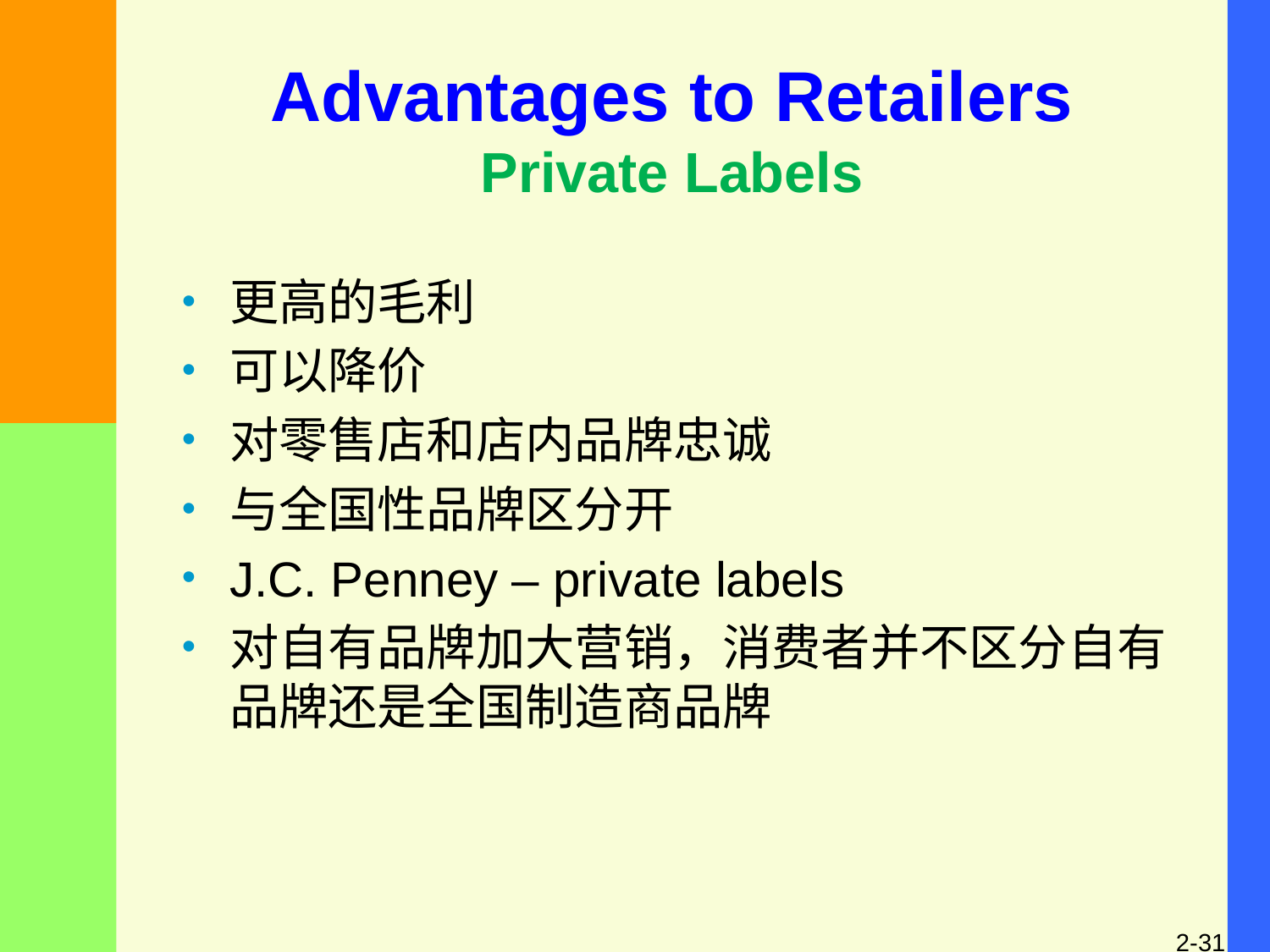

Advantages to Retailers
Private Labels
更高的毛利
可以降价
对零售店和店内品牌忠诚
与全国性品牌区分开
J.C. Penney – private labels
对自有品牌加大营销，消费者并不区分自有品牌还是全国制造商品牌

2-31